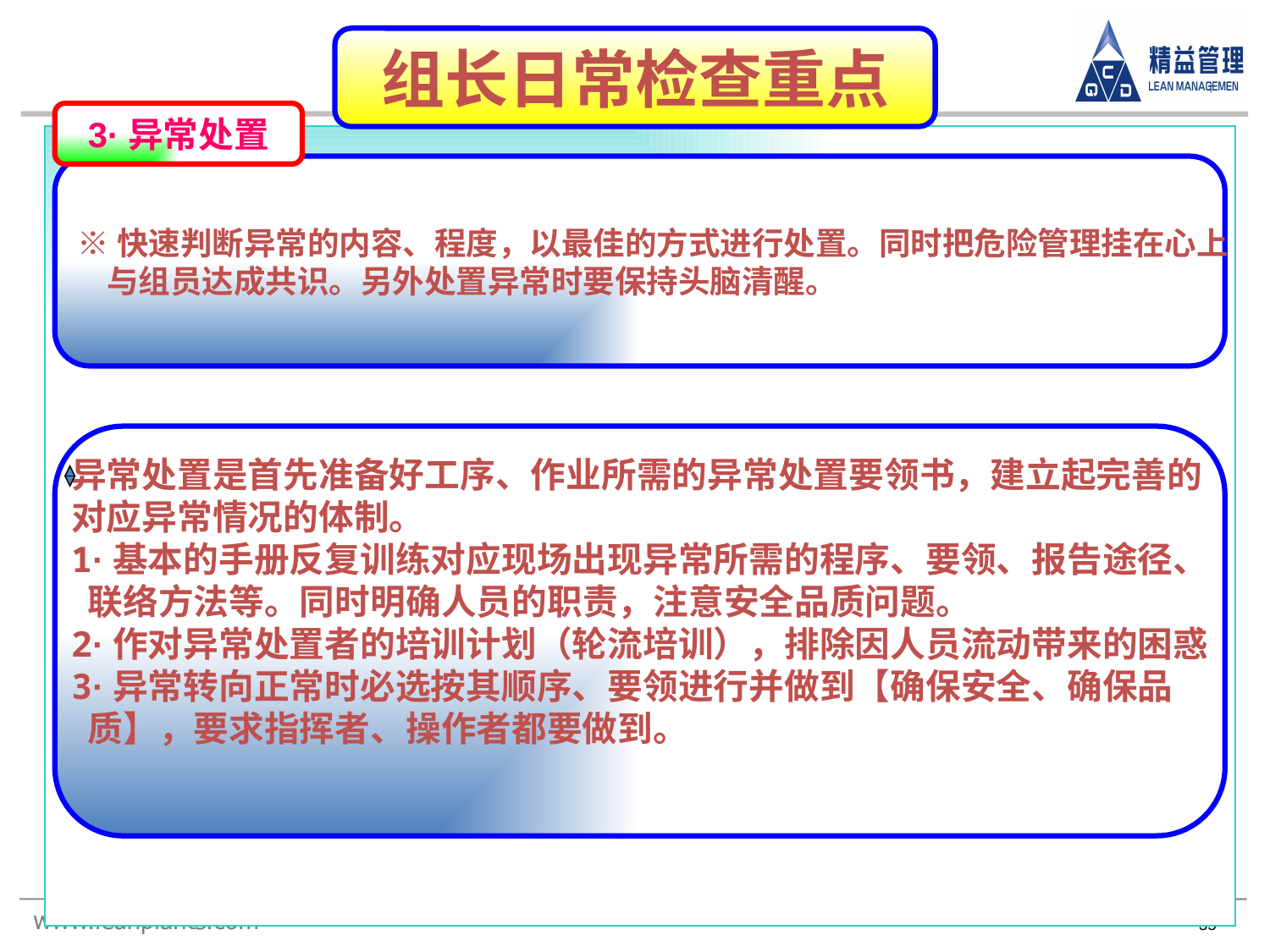

组长日常检查重点
#
3·异常处置

※快速判断异常的内容、程度，以最佳的方式进行处置。同时把危险管理挂在心上
   与组员达成共识。另外处置异常时要保持头脑清醒。

异常处置是首先准备好工序、作业所需的异常处置要领书，建立起完善的
对应异常情况的体制。
1·基本的手册反复训练对应现场出现异常所需的程序、要领、报告途径、
 联络方法等。同时明确人员的职责，注意安全品质问题。
2·作对异常处置者的培训计划（轮流培训），排除因人员流动带来的困惑
3·异常转向正常时必选按其顺序、要领进行并做到【确保安全、确保品
 质】，要求指挥者、操作者都要做到。